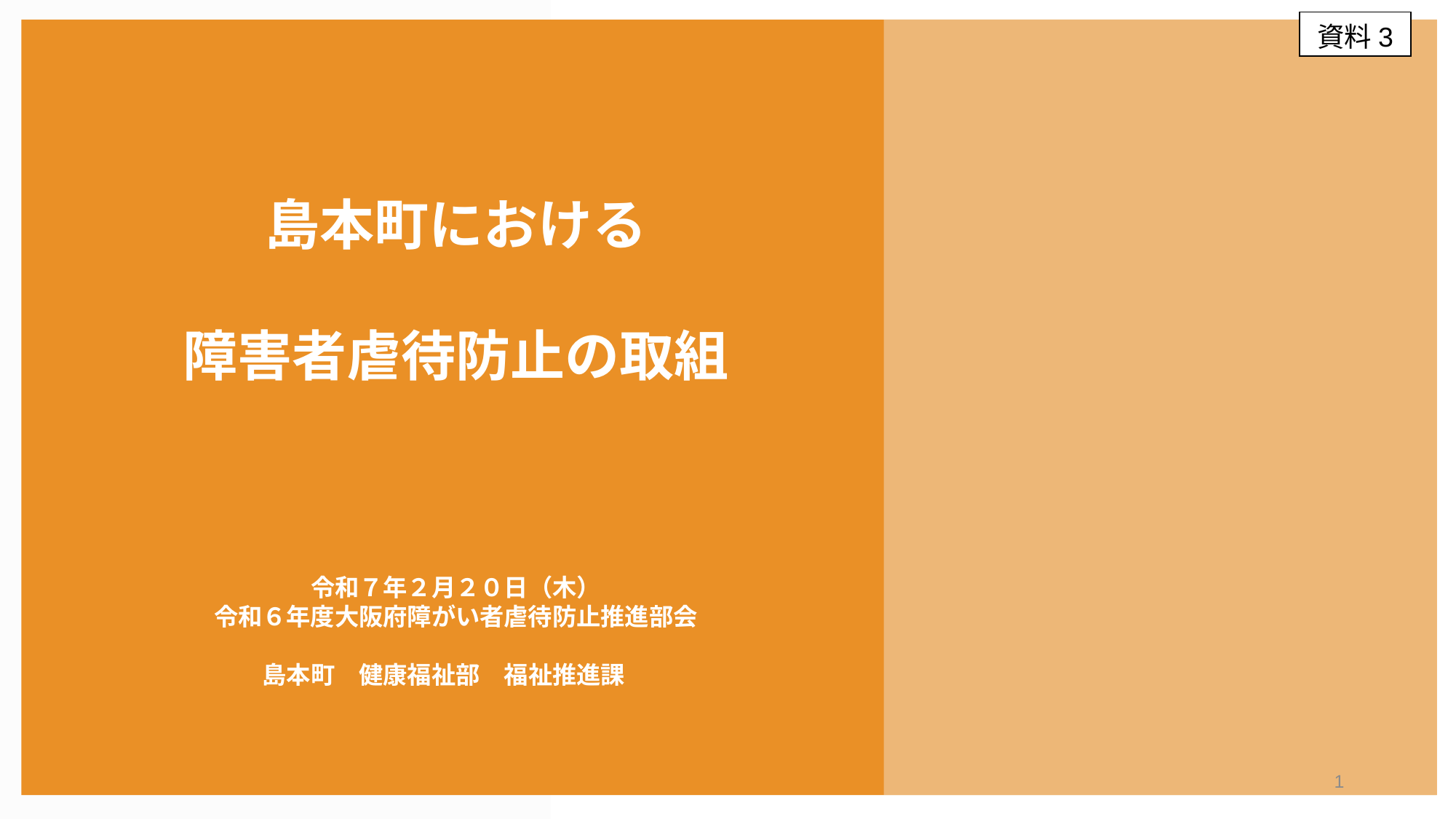

資料3

島本町における

障害者虐待防止の取組

令和７年２月２０日（木）
令和６年度大阪府障がい者虐待防止推進部会

島本町　健康福祉部　福祉推進課

デザイン計画研修

行革デジタル推進課
島本町
SHIMAMOTOCHO
1